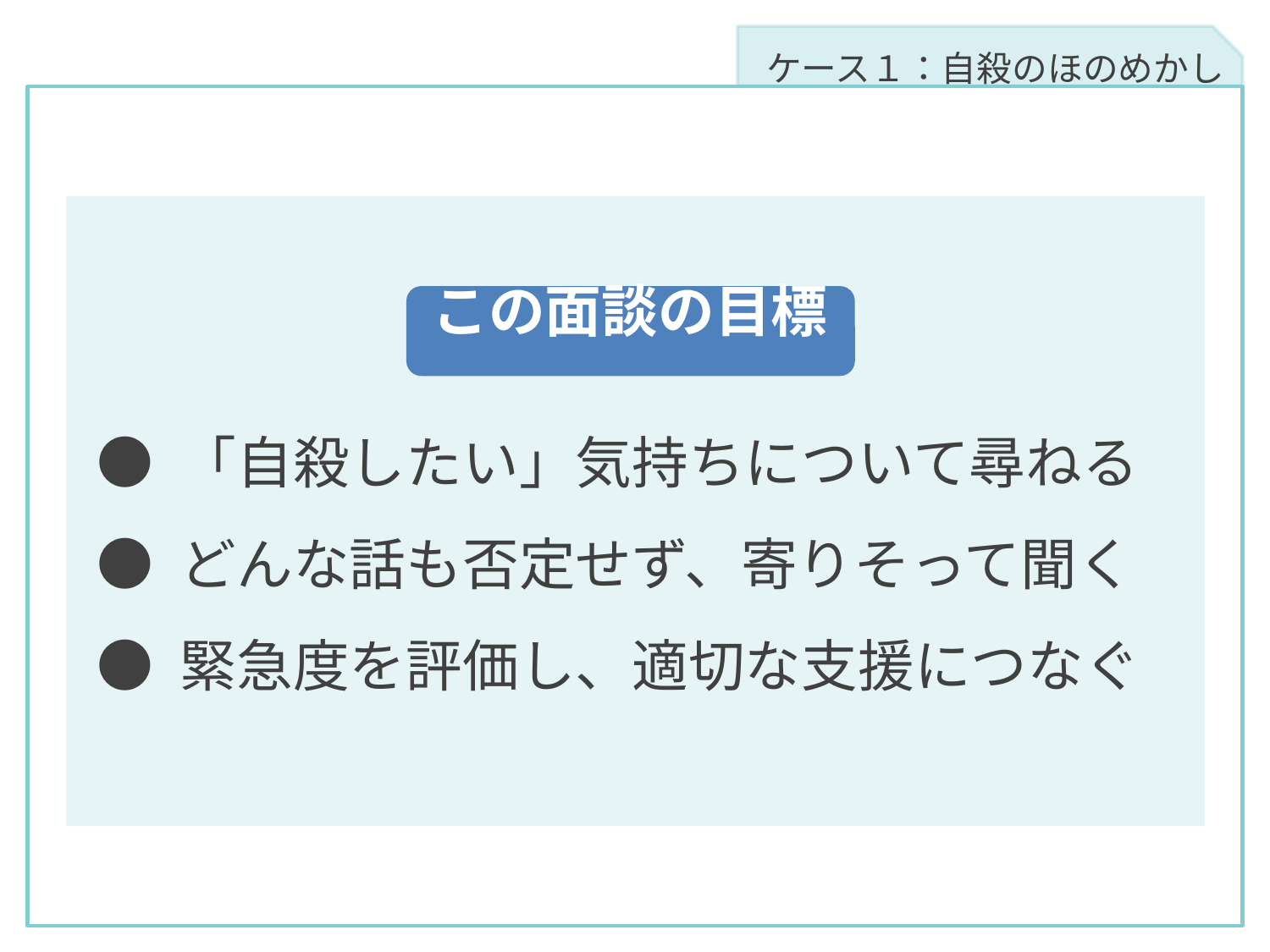

ケース１：自殺のほのめかし

この面談の目標

● 「自殺したい」気持ちについて尋ねる
● どんな話も否定せず、寄りそって聞く
● 緊急度を評価し、適切な支援につなぐ